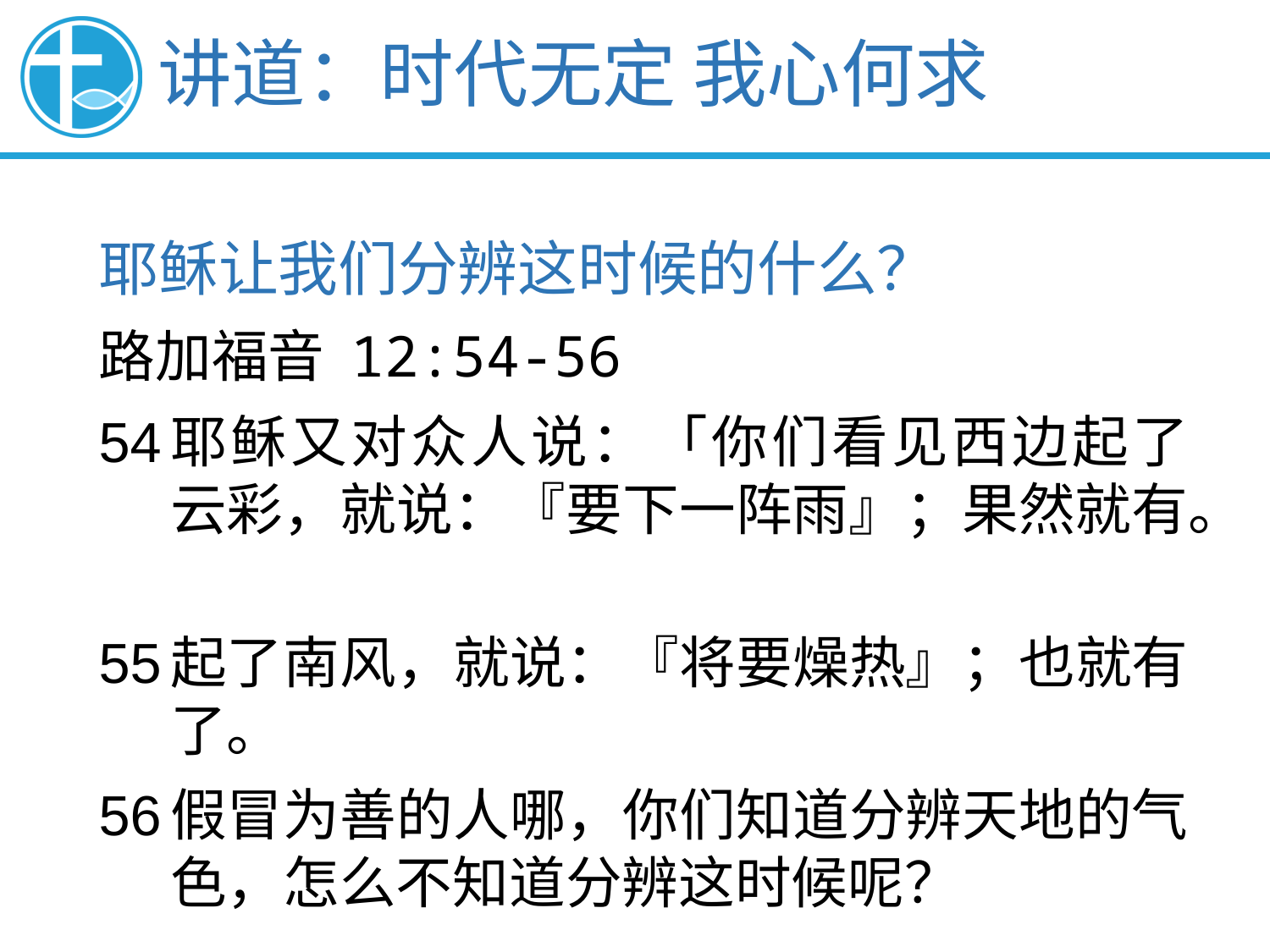

讲道：时代无定 我心何求
耶稣让我们分辨这时候的什么？
路加福音 12:54-56
耶稣又对众人说：「你们看见西边起了 云彩，就说：『要下一阵雨』；果然就有。
起了南风，就说：『将要燥热』；也就有了。
假冒为善的人哪，你们知道分辨天地的气色，怎么不知道分辨这时候呢？